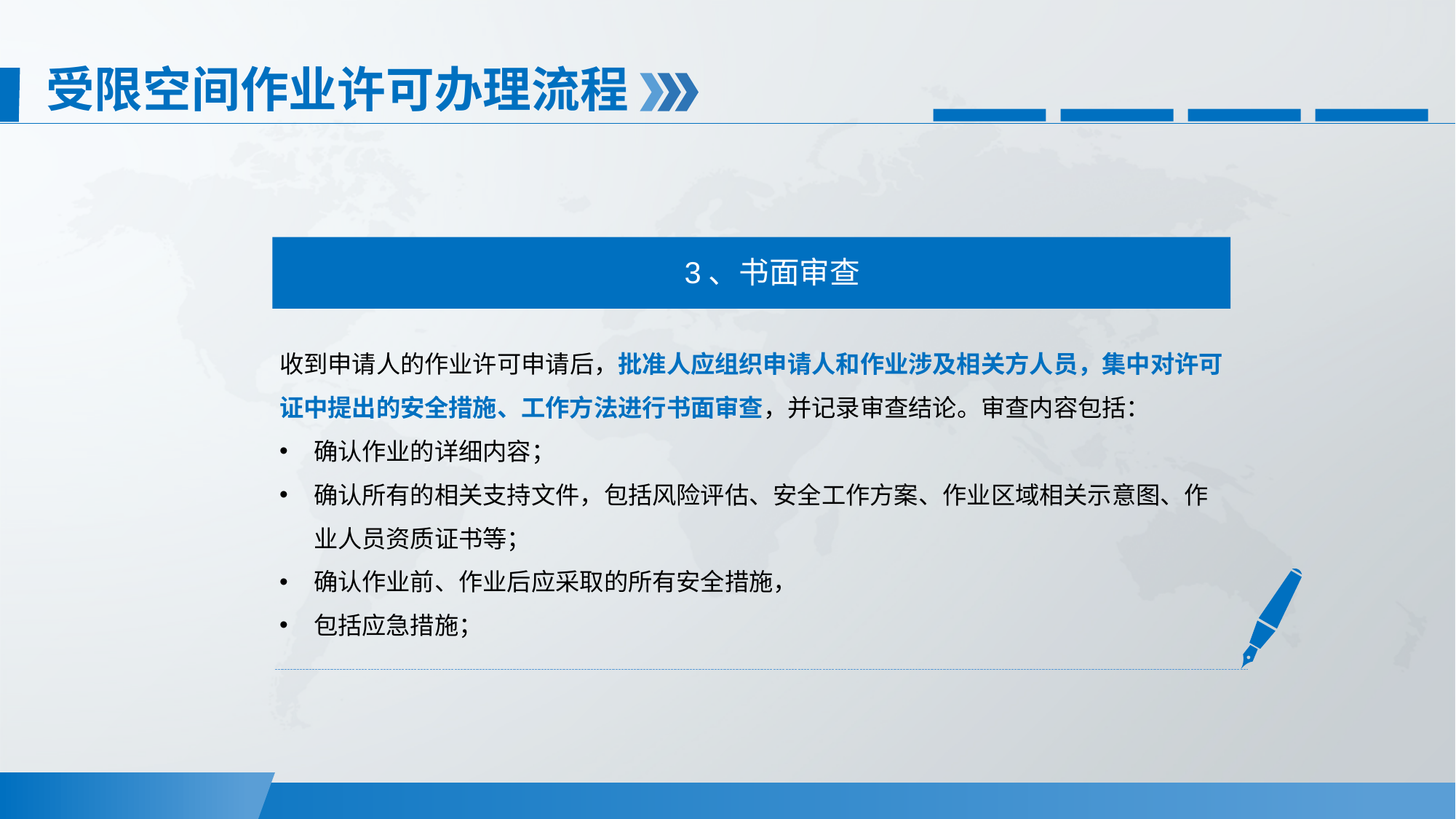

受限空间作业许可办理流程

3、书面审查
收到申请人的作业许可申请后，批准人应组织申请人和作业涉及相关方人员，集中对许可证中提出的安全措施、工作方法进行书面审查，并记录审查结论。审查内容包括：
确认作业的详细内容；
确认所有的相关支持文件，包括风险评估、安全工作方案、作业区域相关示意图、作业人员资质证书等；
确认作业前、作业后应采取的所有安全措施，
包括应急措施；